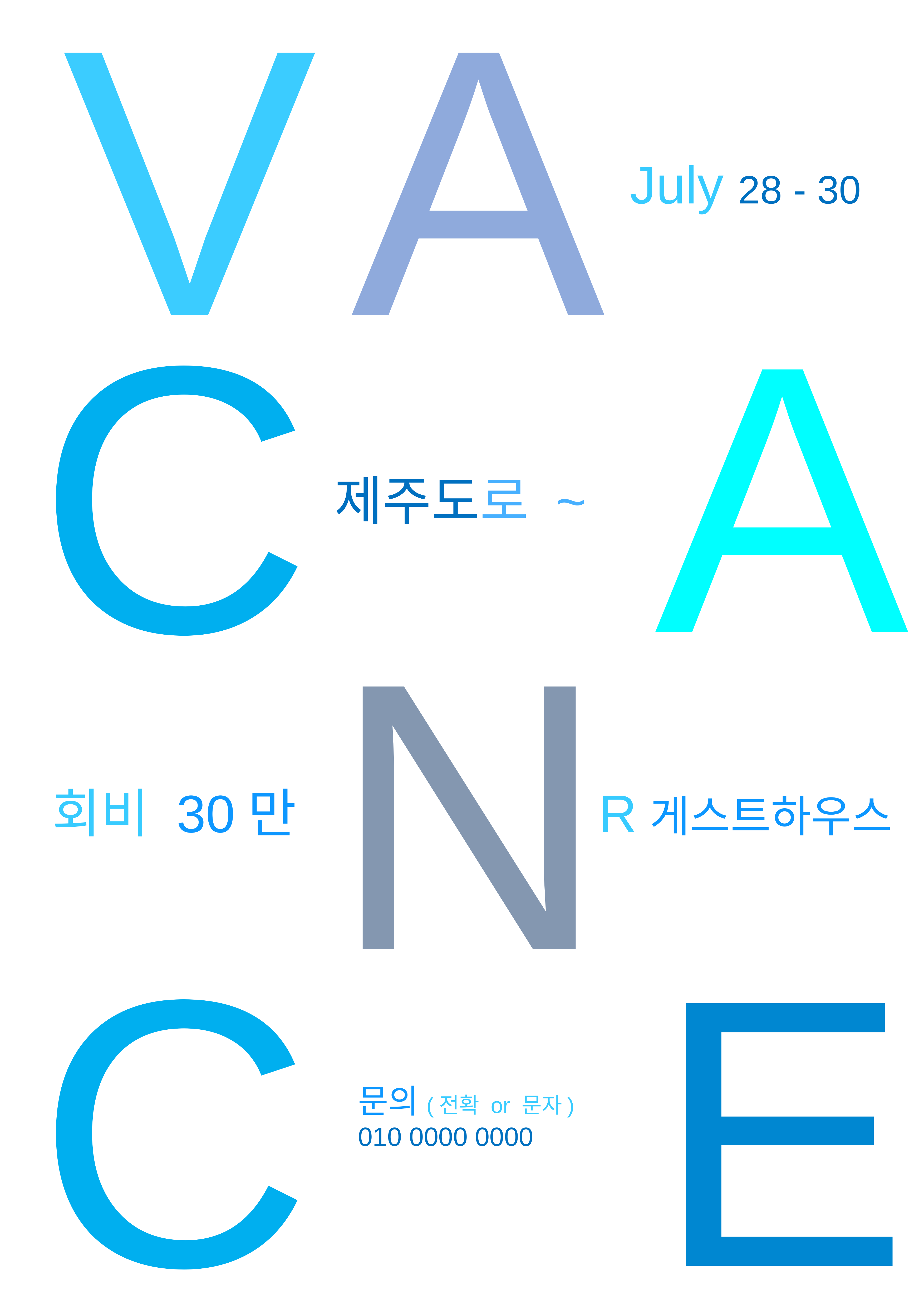

V
A
July 28 - 30
C
A
제주도로 ~
N
R게스트하우스
회비 30만
C
E
문의(전확 or 문자)
010 0000 0000